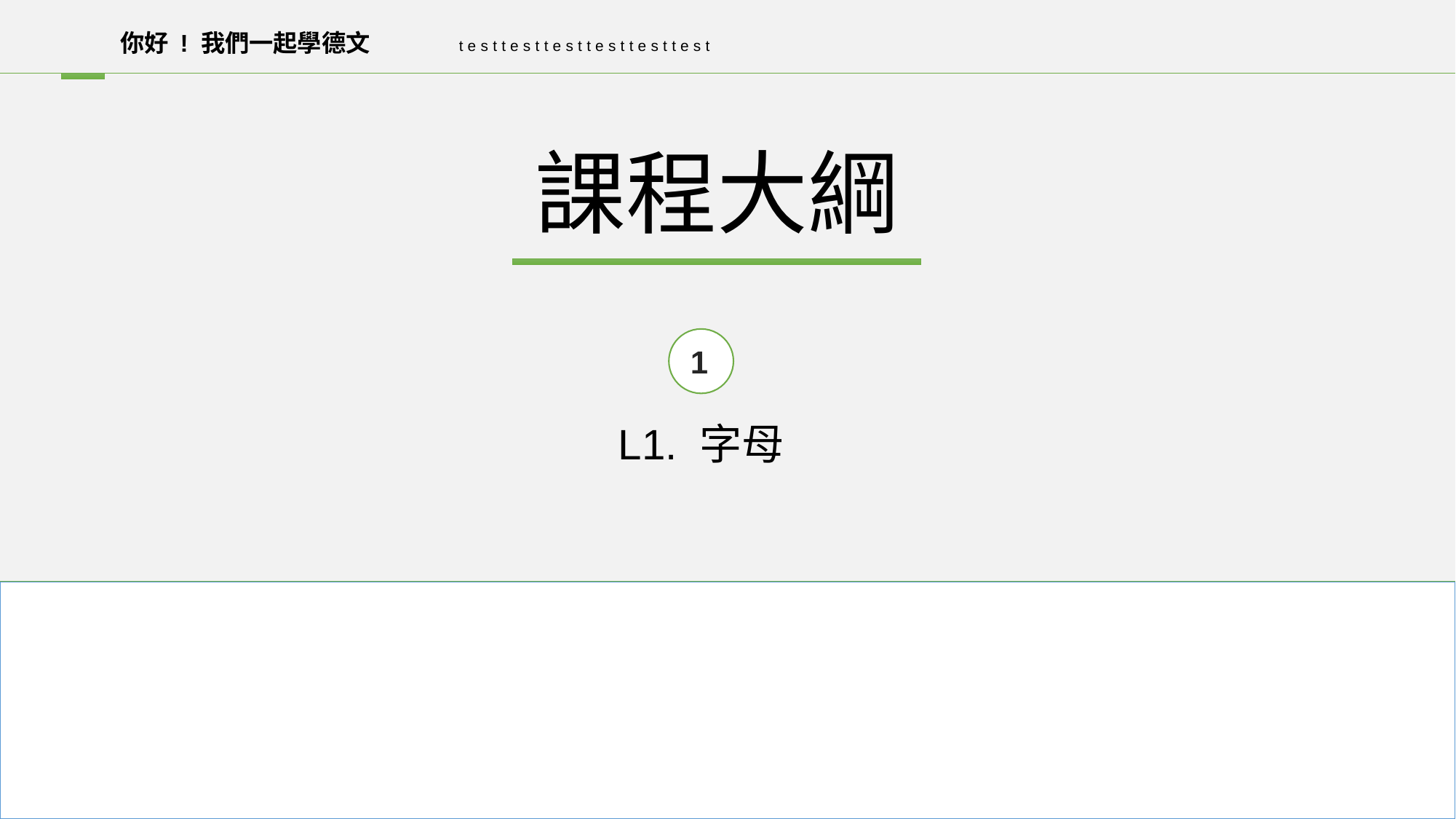

你好 ! 我們一起學德文
testtesttesttesttesttest

課程大綱

1
L1. 字母